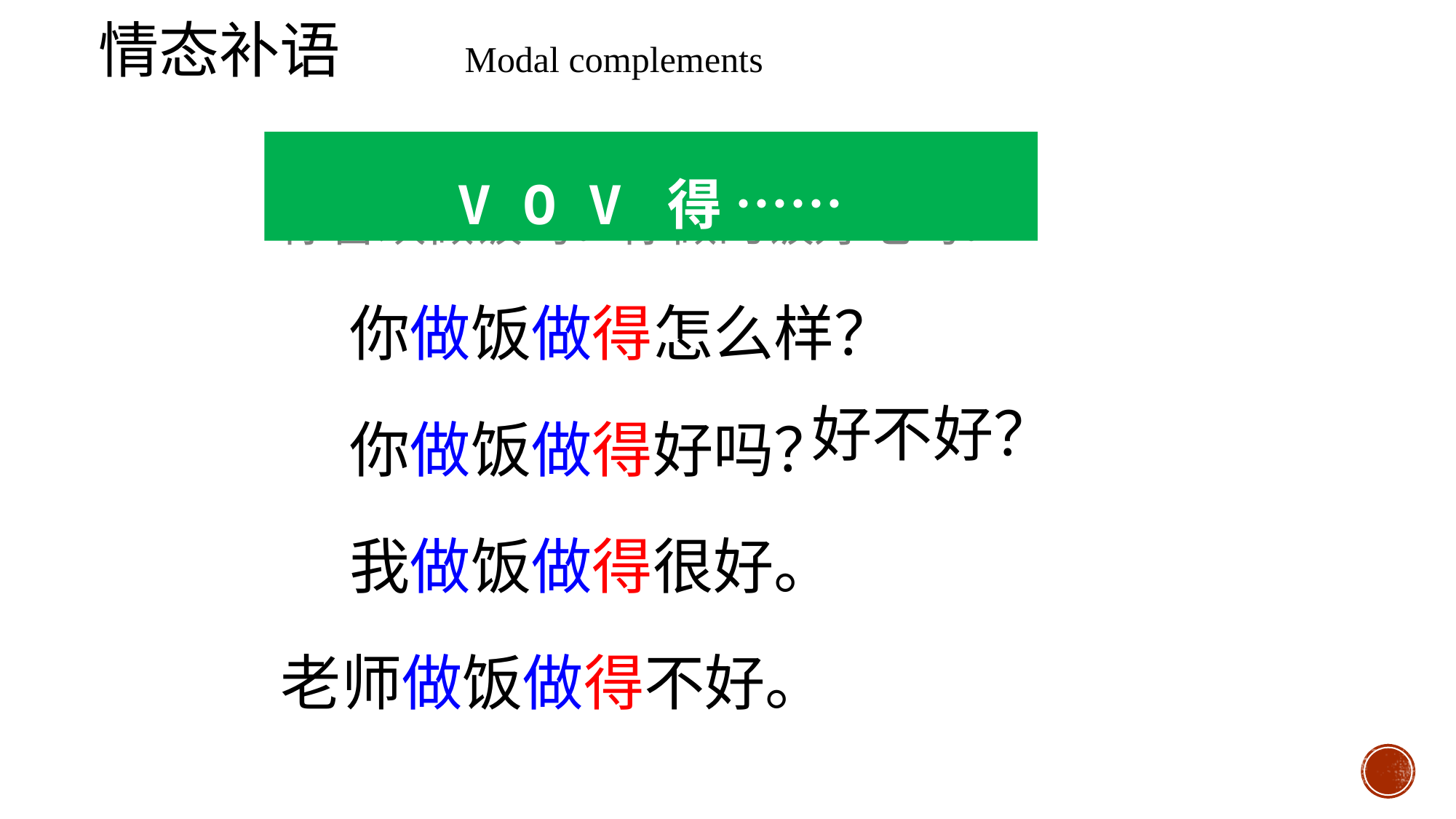

情态补语        Modal complements
V O V 得 ……
你喜欢做饭吗？你做的饭好吃吗？
    你做饭做得怎么样？
    你做饭做得好吗？
    我做饭做得很好。
老师做饭做得不好。
好不好？